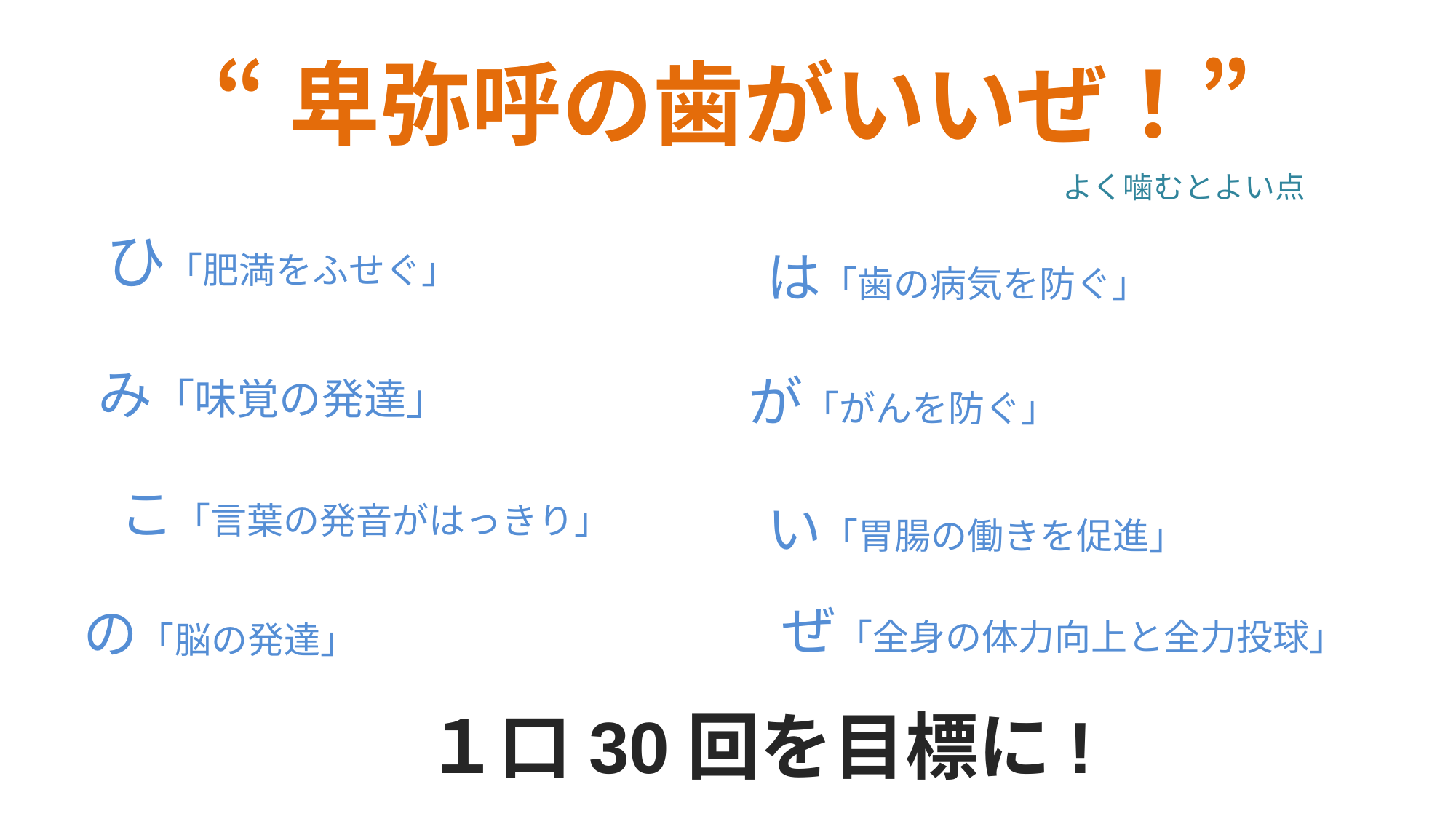

“卑弥呼の歯がいいぜ！”
よく噛むとよい点
ひ「肥満をふせぐ」
は「歯の病気を防ぐ」
み「味覚の発達」
が「がんを防ぐ」
こ「言葉の発音がはっきり」
い「胃腸の働きを促進」
ぜ「全身の体力向上と全力投球」
の「脳の発達」

１口30回を目標に!